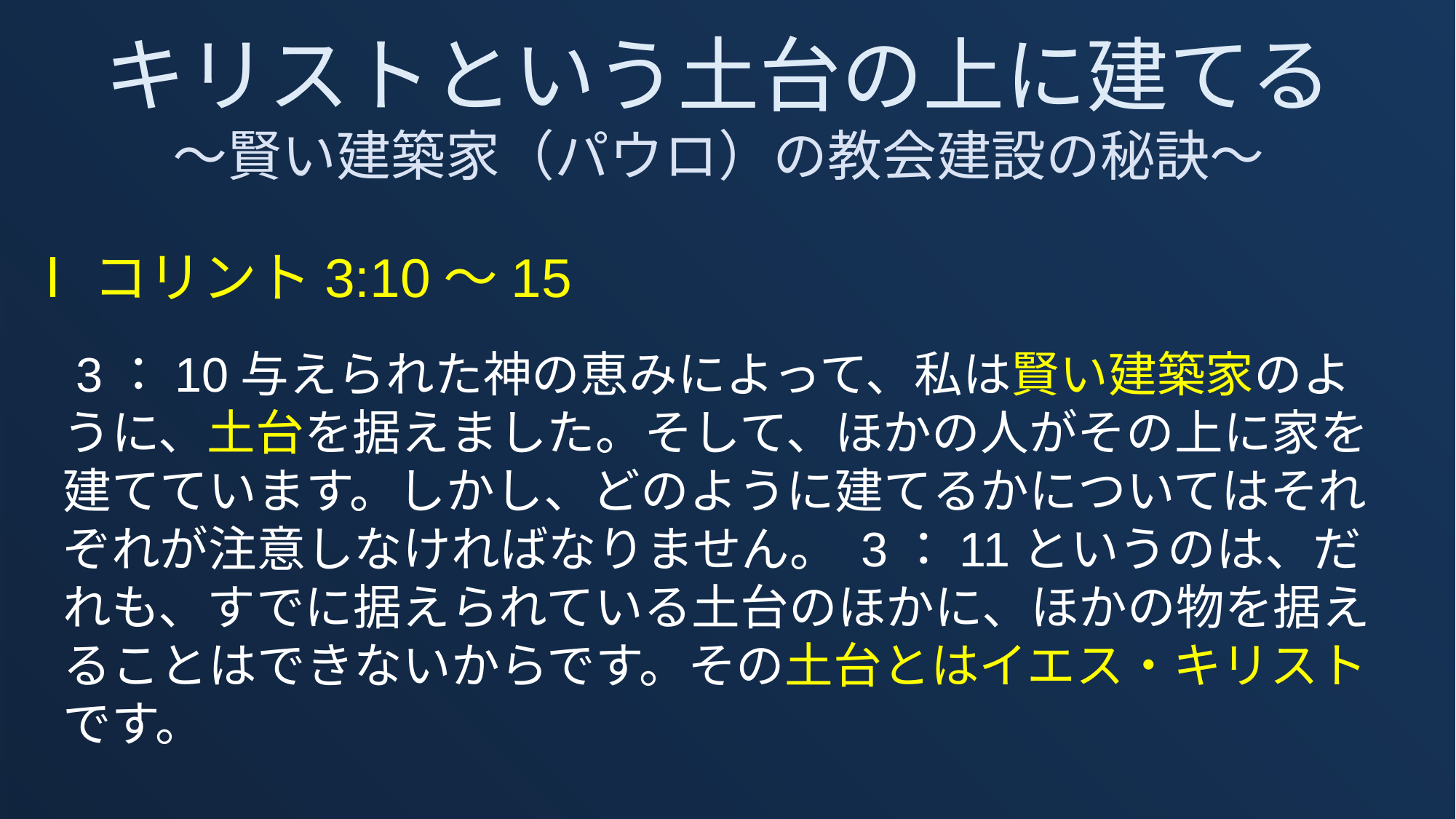

キリストという土台の上に建てる
～賢い建築家（パウロ）の教会建設の秘訣～
Ⅰコリント3:10～15
 3：10与えられた神の恵みによって、私は賢い建築家のように、土台を据えました。そして、ほかの人がその上に家を建てています。しかし、どのように建てるかについてはそれぞれが注意しなければなりません。 3：11というのは、だれも、すでに据えられている土台のほかに、ほかの物を据えることはできないからです。その土台とはイエス・キリストです。